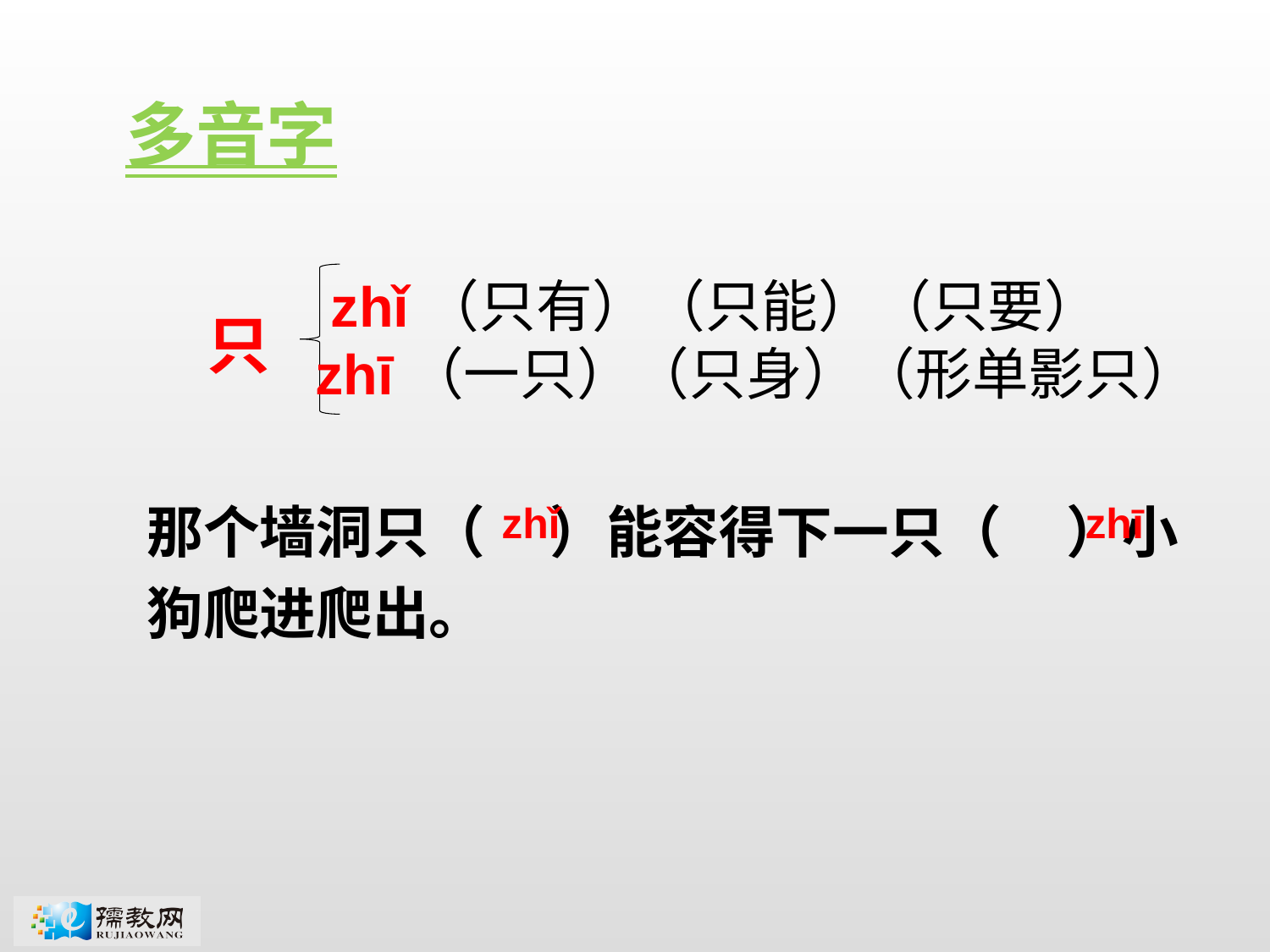

多音字
    zhǐ（只有）（只能）（只要）
   zhī（一只）（只身）（形单影只）

只
那个墙洞只（     ）能容得下一只（     ）小狗爬进爬出。
zhī
zhǐ